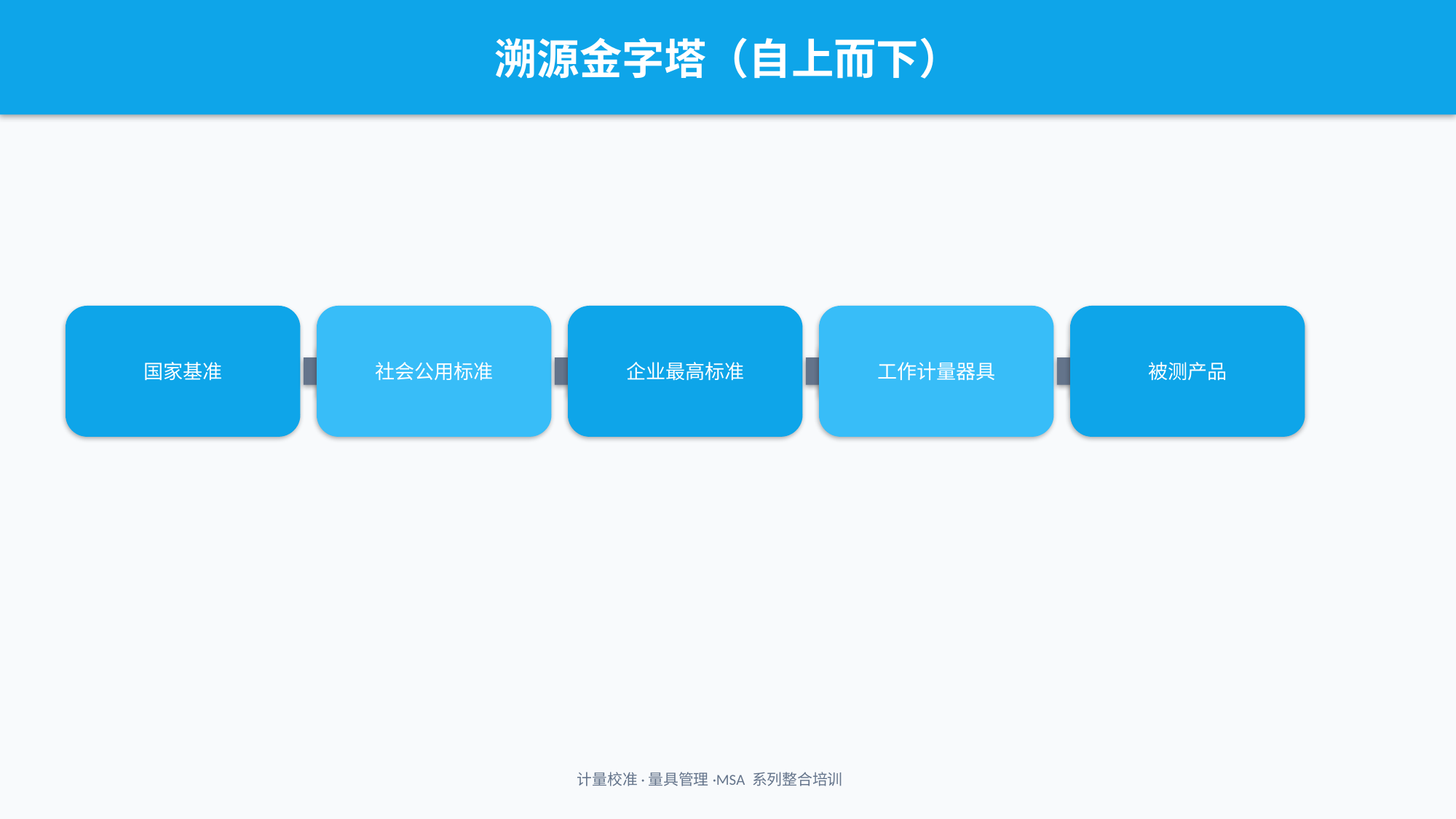

溯源金字塔（自上而下）
国家基准
社会公用标准
企业最高标准
工作计量器具
被测产品

计量校准·量具管理·MSA 系列整合培训